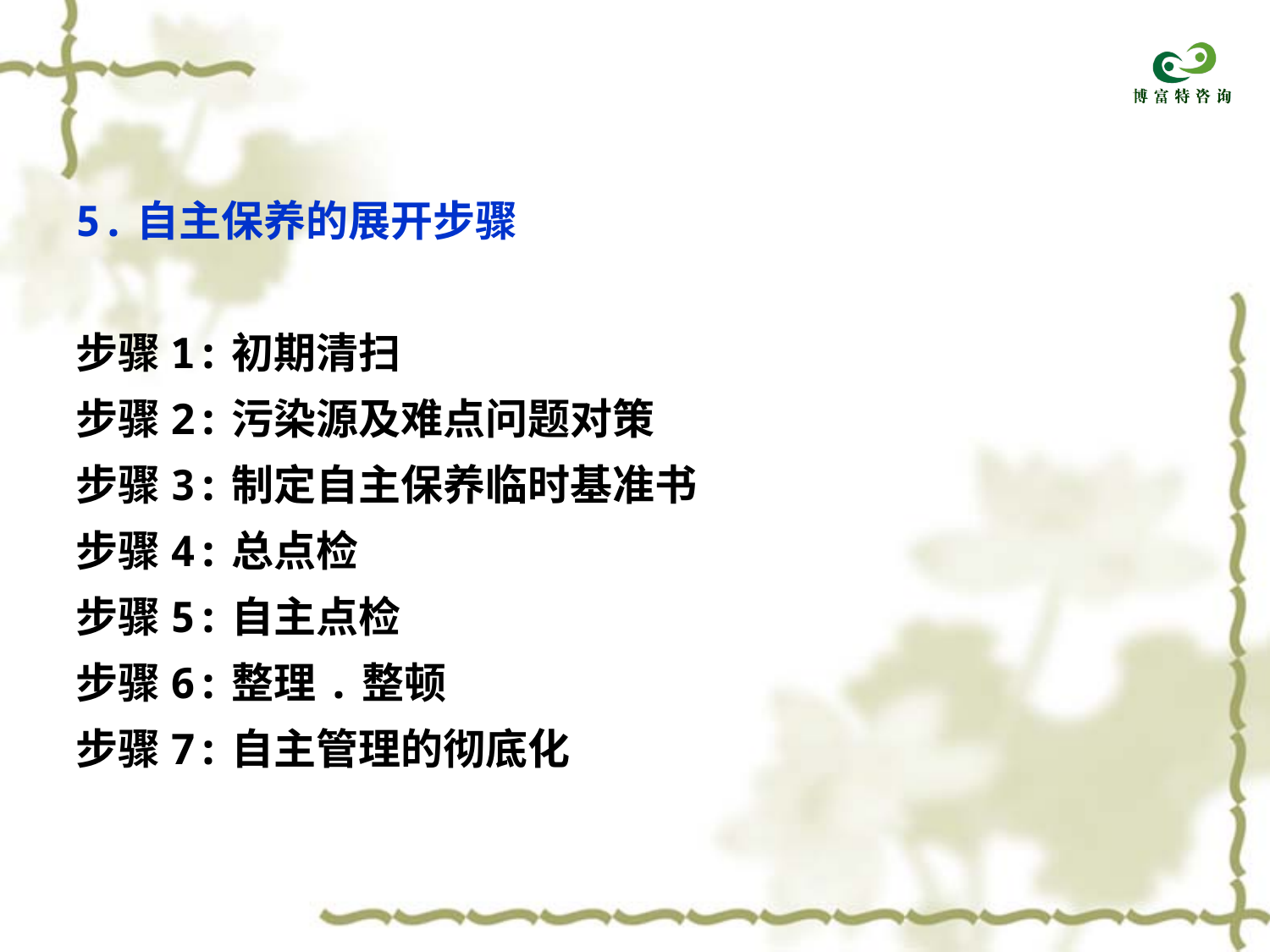

5.自主保养的展开步骤

步骤1:初期清扫
步骤2:污染源及难点问题对策
步骤3:制定自主保养临时基准书
步骤4:总点检
步骤5:自主点检
步骤6:整理.整顿
步骤7:自主管理的彻底化